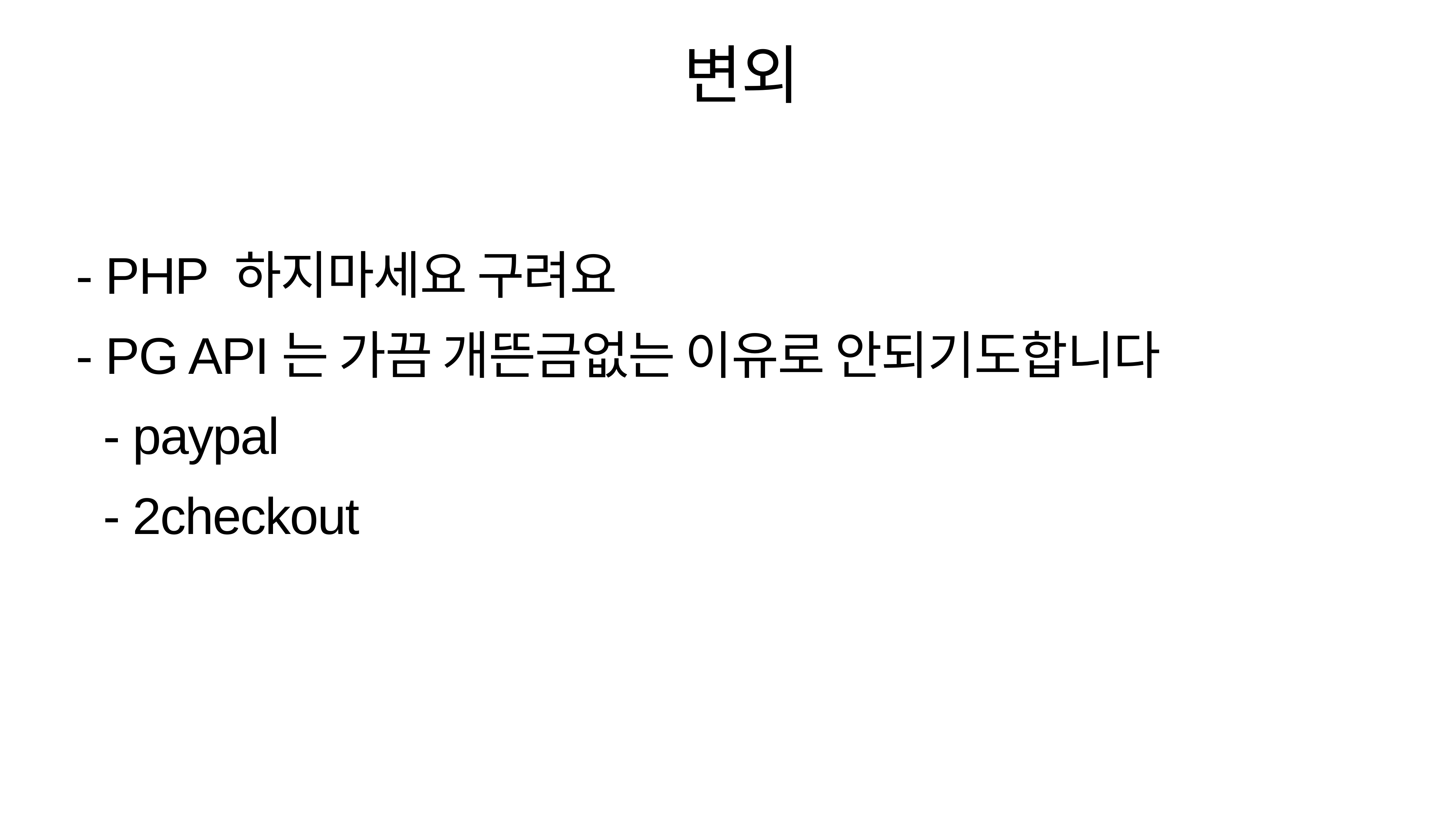

# 변외
- PHP 하지마세요 구려요
- PG API는 가끔 개뜬금없는 이유로 안되기도합니다
- paypal
- 2checkout